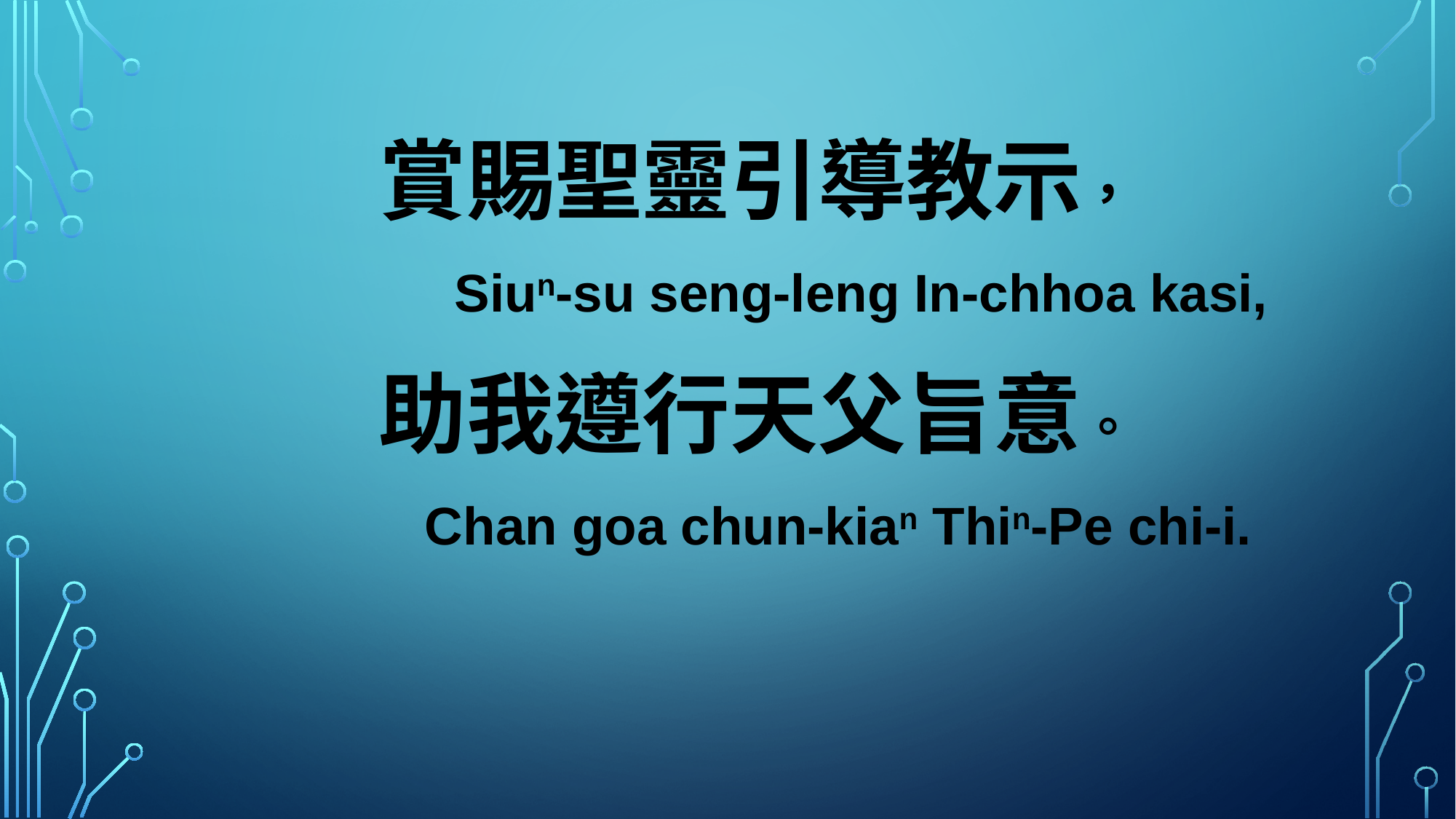

賞賜聖靈引導教示，
                         Siun-su seng-leng In-chhoa kasi,
助我遵行天父旨意。
                       Chan goa chun-kian Thin-Pe chi-i.